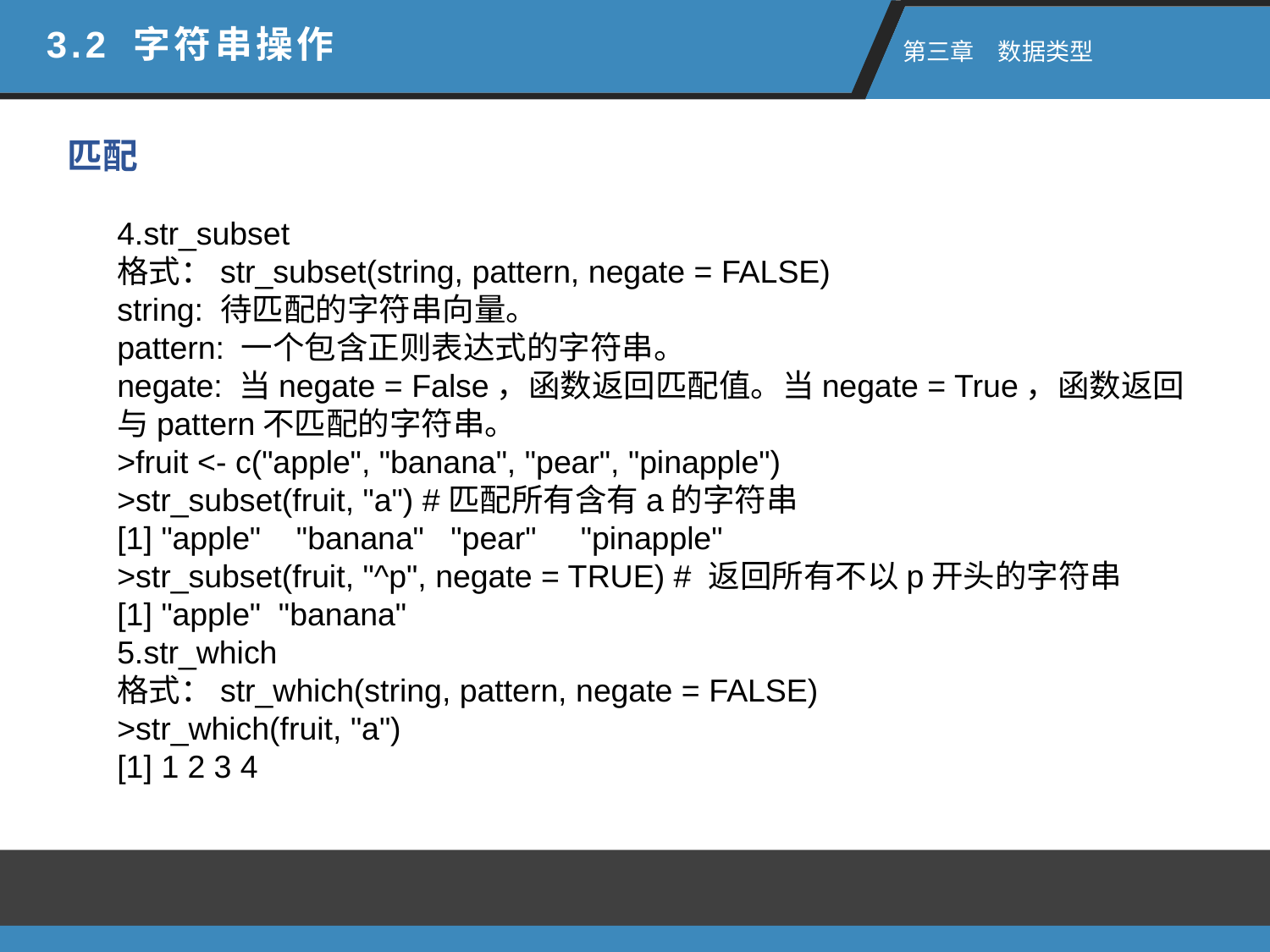

3.2 字符串操作
  第三章　数据类型
匹配
4.str_subset
格式：str_subset(string, pattern, negate = FALSE)
string: 待匹配的字符串向量。
pattern: 一个包含正则表达式的字符串。
negate: 当negate = False，函数返回匹配值。当negate = True，函数返回与pattern不匹配的字符串。
>fruit <- c("apple", "banana", "pear", "pinapple")
>str_subset(fruit, "a") #匹配所有含有a的字符串
[1] "apple"    "banana"   "pear"     "pinapple"
>str_subset(fruit, "^p", negate = TRUE) # 返回所有不以p开头的字符串
[1] "apple"  "banana"
5.str_which
格式：str_which(string, pattern, negate = FALSE)
>str_which(fruit, "a")
[1] 1 2 3 4